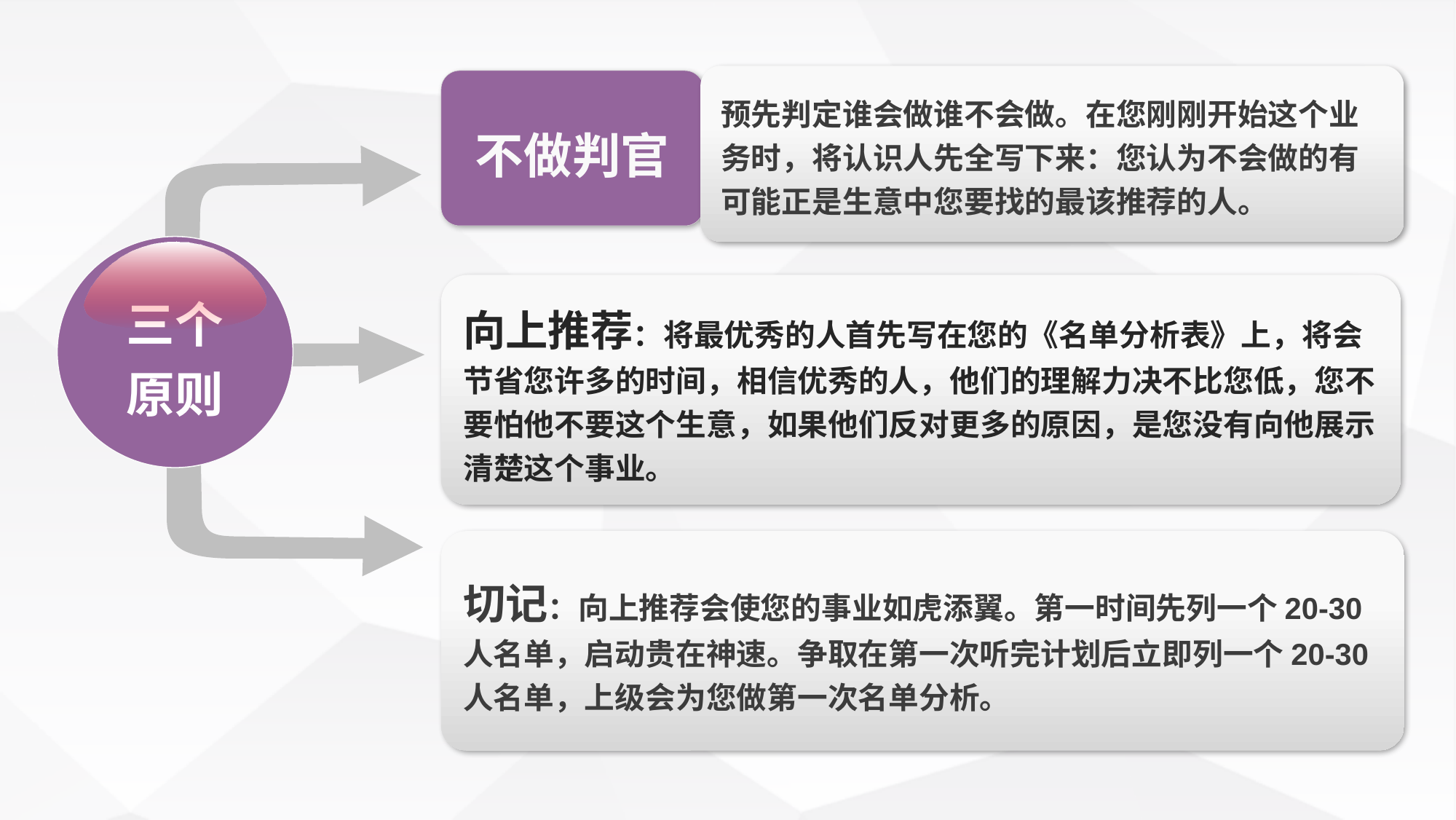

预先判定谁会做谁不会做。在您刚刚开始这个业务时，将认识人先全写下来：您认为不会做的有可能正是生意中您要找的最该推荐的人。
不做判官

三个原则

向上推荐：将最优秀的人首先写在您的《名单分析表》上，将会节省您许多的时间，相信优秀的人，他们的理解力决不比您低，您不要怕他不要这个生意，如果他们反对更多的原因，是您没有向他展示清楚这个事业。

切记：向上推荐会使您的事业如虎添翼。第一时间先列一个20-30人名单，启动贵在神速。争取在第一次听完计划后立即列一个20-30人名单，上级会为您做第一次名单分析。